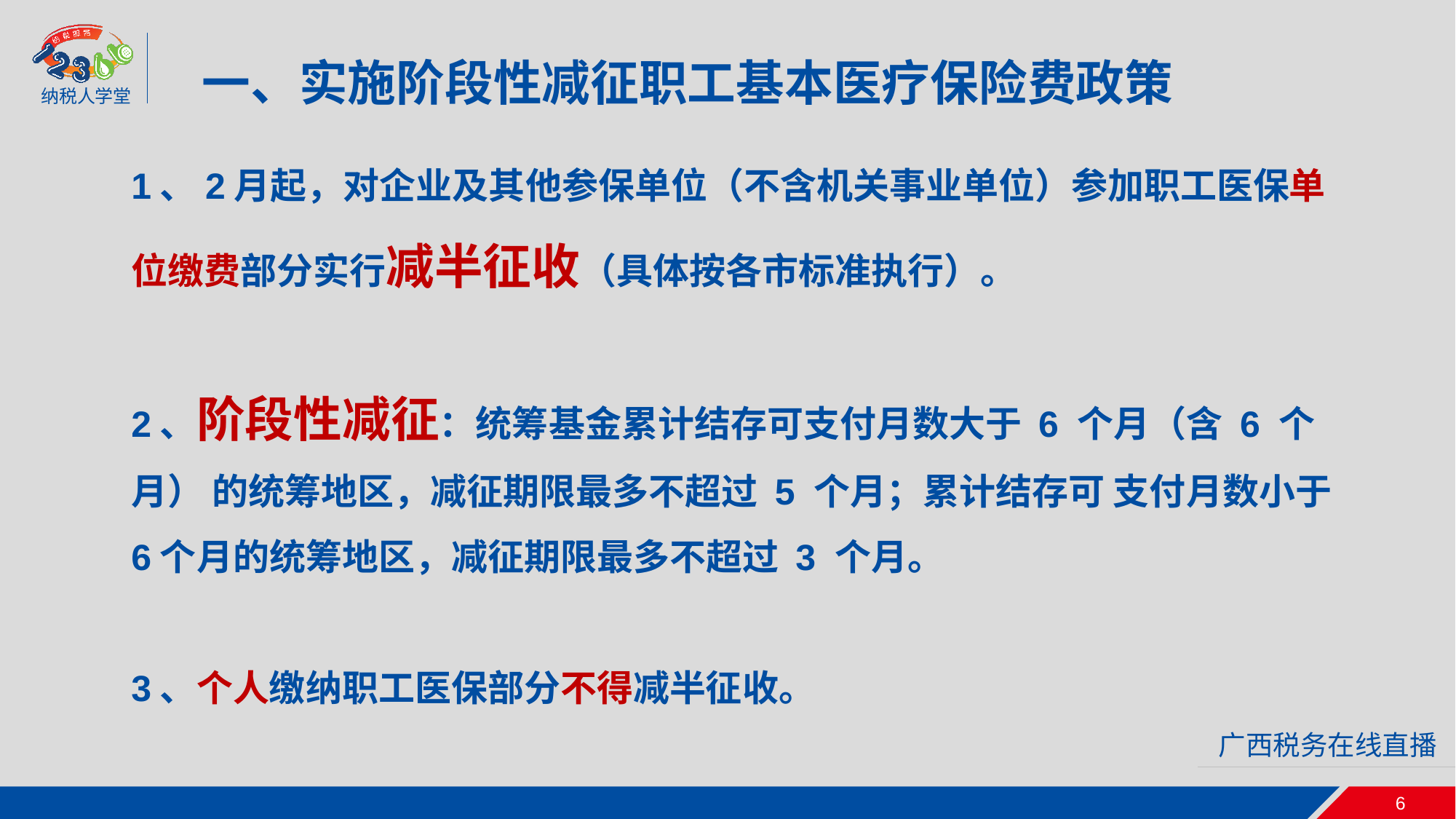

一、实施阶段性减征职工基本医疗保险费政策
1、2月起，对企业及其他参保单位（不含机关事业单位）参加职工医保单位缴费部分实行减半征收（具体按各市标准执行）。

2、阶段性减征：统筹基金累计结存可支付月数大于 6 个月（含 6 个月） 的统筹地区，减征期限最多不超过 5 个月；累计结存可 支付月数小于6个月的统筹地区，减征期限最多不超过 3 个月。

3、个人缴纳职工医保部分不得减半征收。